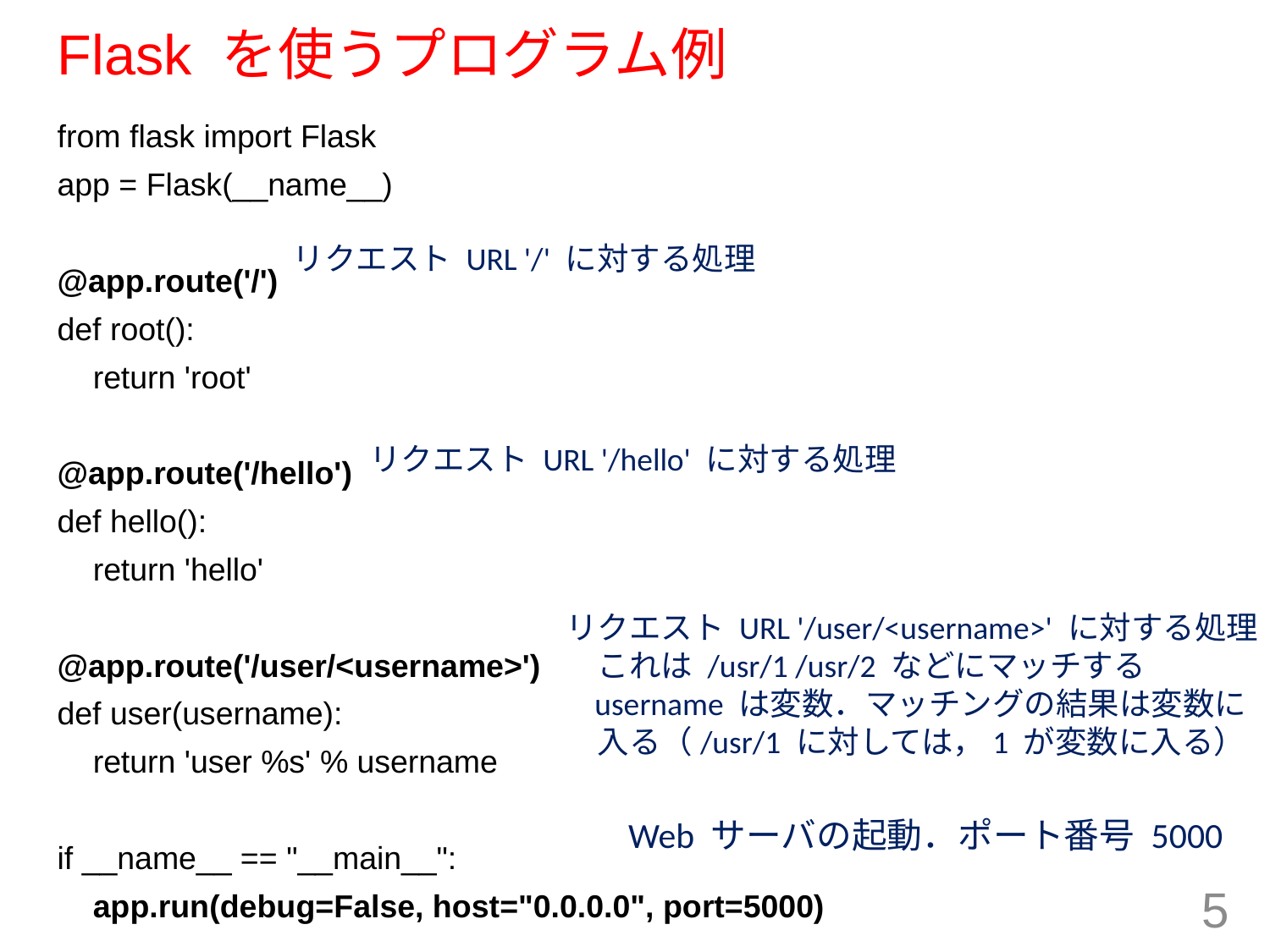

# Flask を使うプログラム例
from flask import Flask
app = Flask(__name__)

@app.route('/')
def root():
    return 'root'

@app.route('/hello')
def hello():
    return 'hello'

@app.route('/user/<username>')
def user(username):
    return 'user %s' % username

if __name__ == "__main__":
    app.run(debug=False, host="0.0.0.0", port=5000)

リクエスト URL '/' に対する処理
リクエスト URL '/hello' に対する処理
リクエスト URL '/user/<username>' に対する処理
　これは /usr/1 /usr/2 などにマッチする
    username は変数．マッチングの結果は変数に
　入る（/usr/1 に対しては，1 が変数に入る）

Web サーバの起動．ポート番号 5000
5